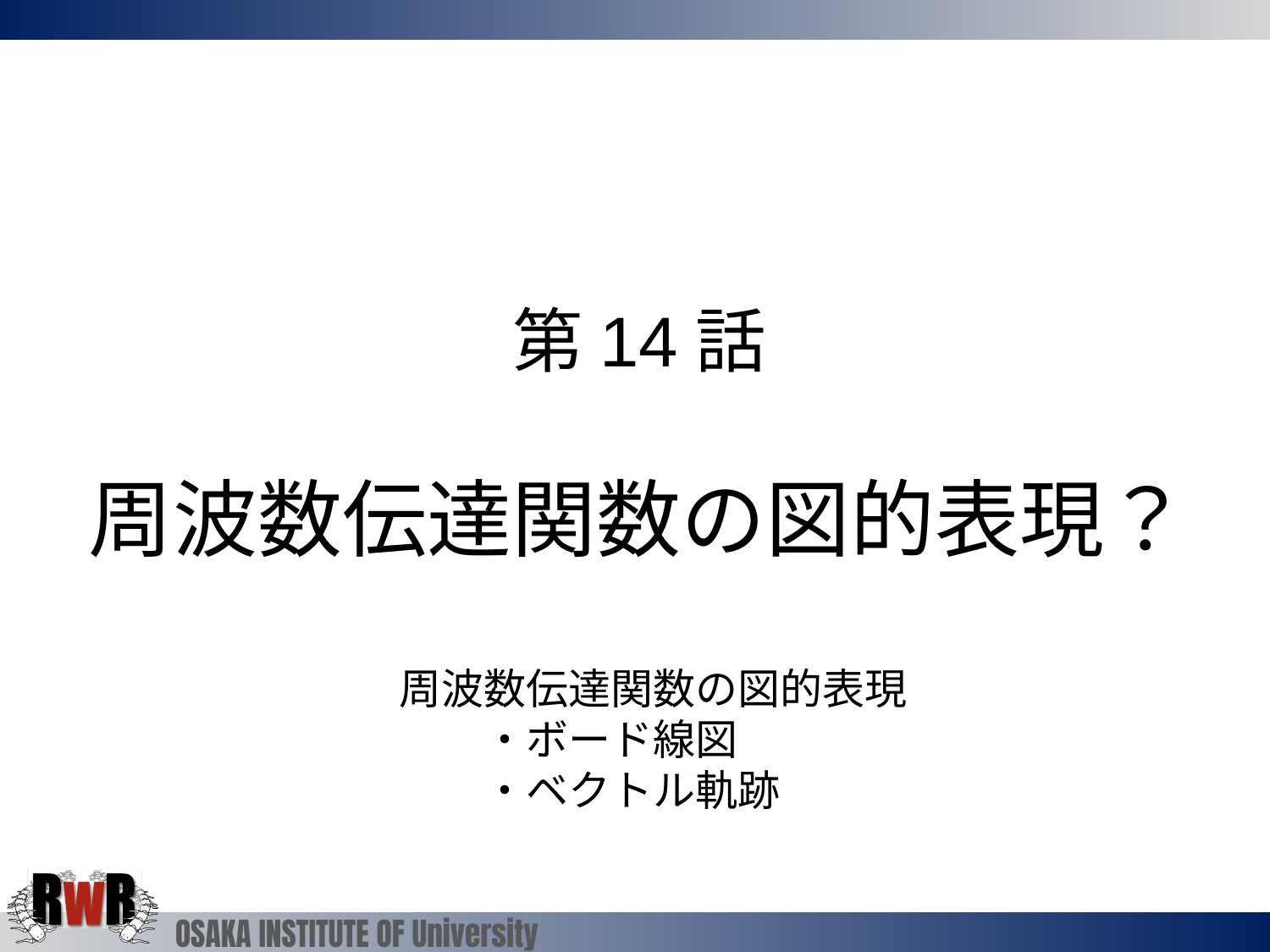

第14話

周波数伝達関数の図的表現？
周波数伝達関数の図的表現
　　・ボード線図
　　・ベクトル軌跡